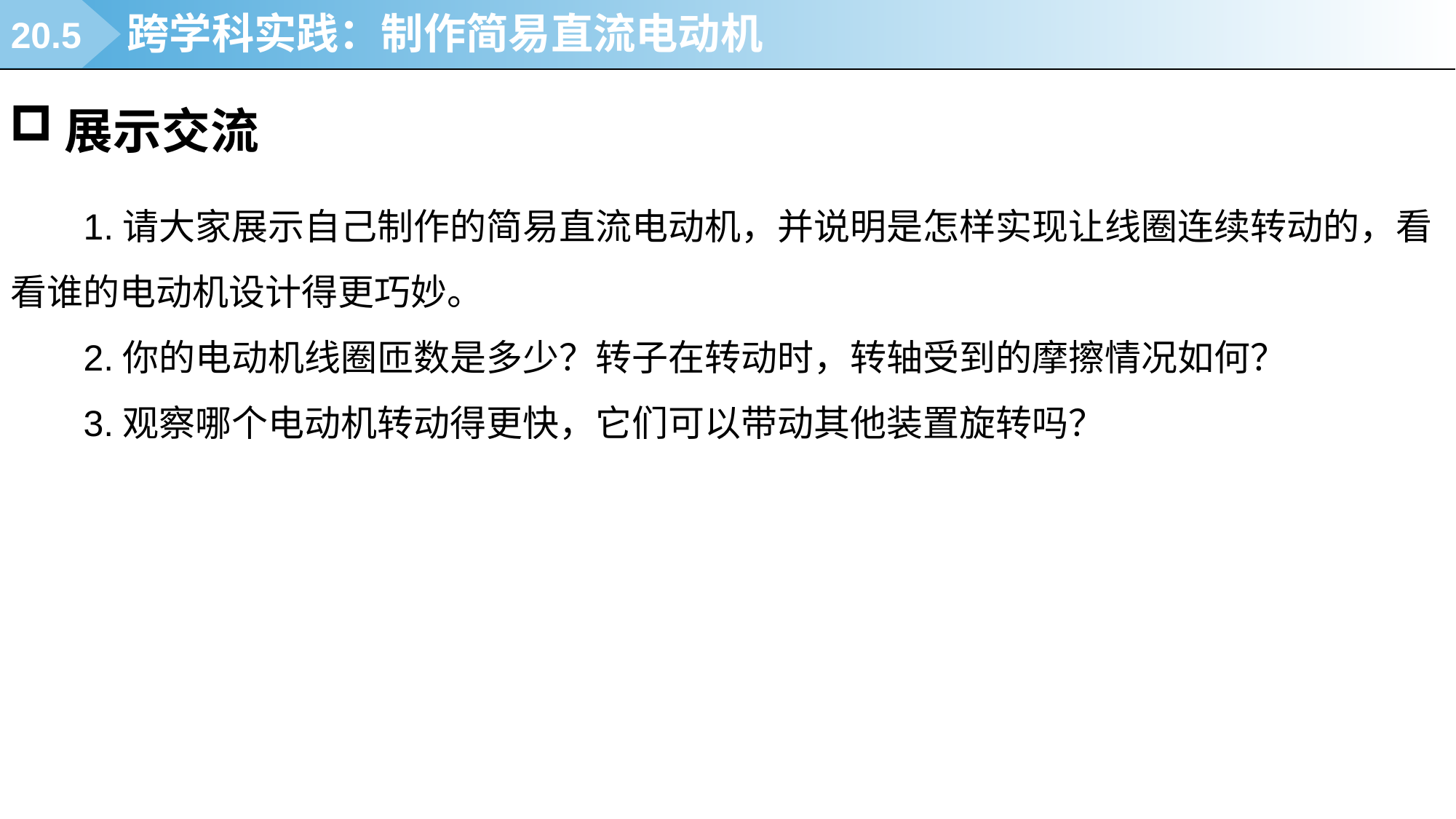

20.5
跨学科实践：制作简易直流电动机
展示交流
1.请大家展示自己制作的简易直流电动机，并说明是怎样实现让线圈连续转动的，看看谁的电动机设计得更巧妙。
2.你的电动机线圈匝数是多少？转子在转动时，转轴受到的摩擦情况如何？
3.观察哪个电动机转动得更快，它们可以带动其他装置旋转吗？